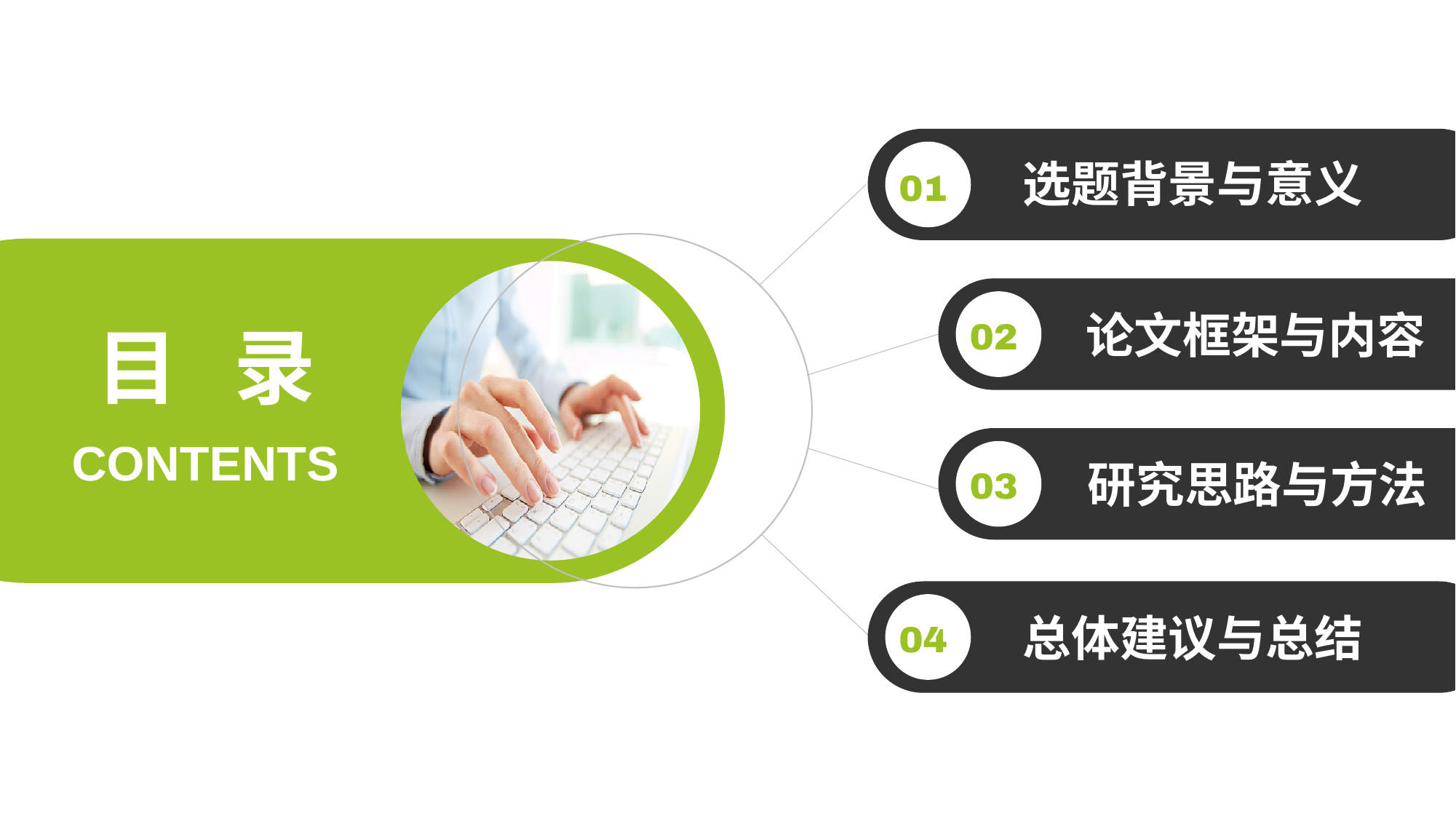

01

选题背景与意义

02

论文框架与内容

目   录

03

研究思路与方法
CONTENTS

04

总体建议与总结